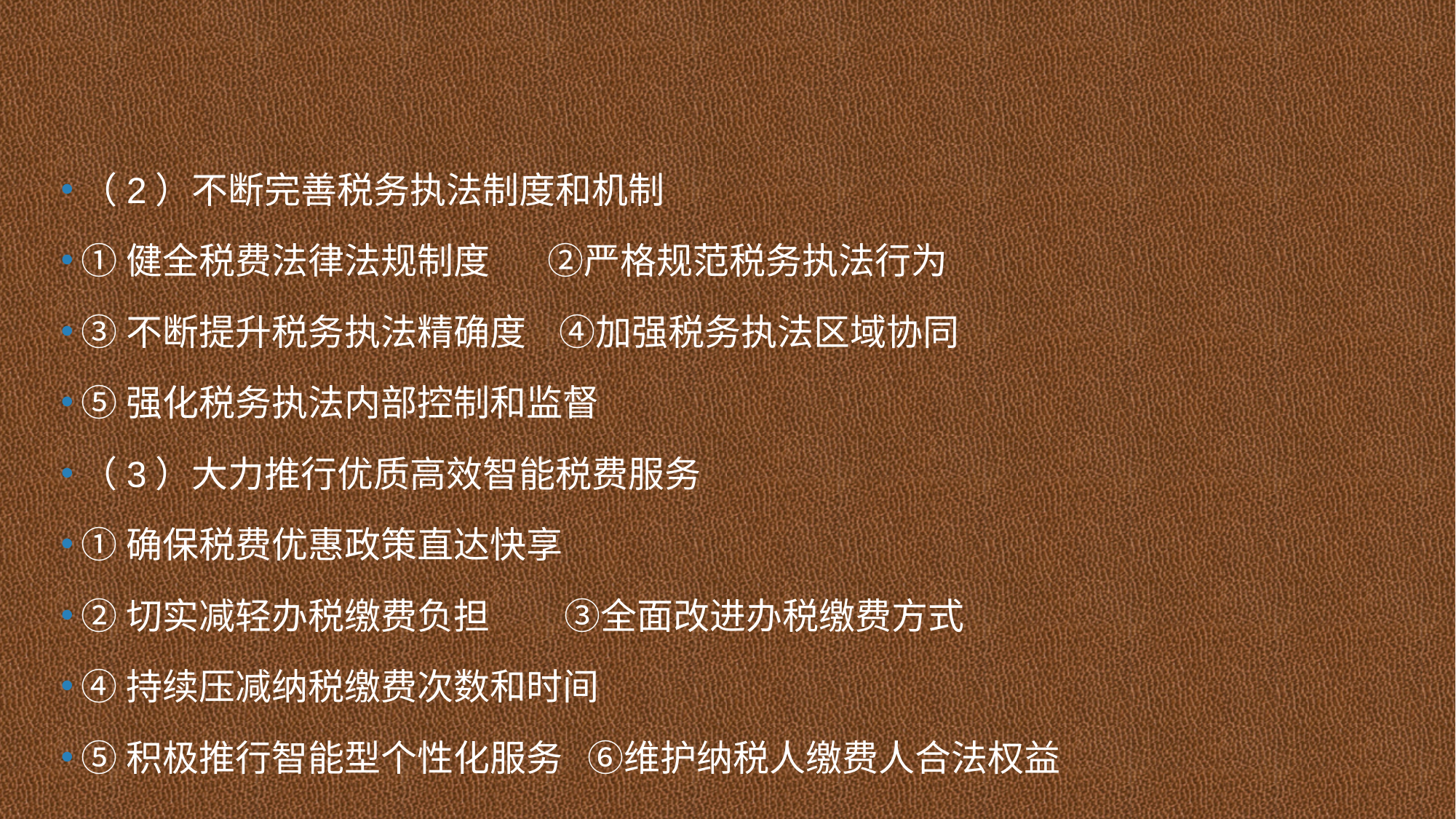

（2）不断完善税务执法制度和机制
①健全税费法律法规制度       ②严格规范税务执法行为
③不断提升税务执法精确度    ④加强税务执法区域协同
⑤强化税务执法内部控制和监督
（3）大力推行优质高效智能税费服务
①确保税费优惠政策直达快享
②切实减轻办税缴费负担         ③全面改进办税缴费方式
④持续压减纳税缴费次数和时间
⑤积极推行智能型个性化服务   ⑥维护纳税人缴费人合法权益